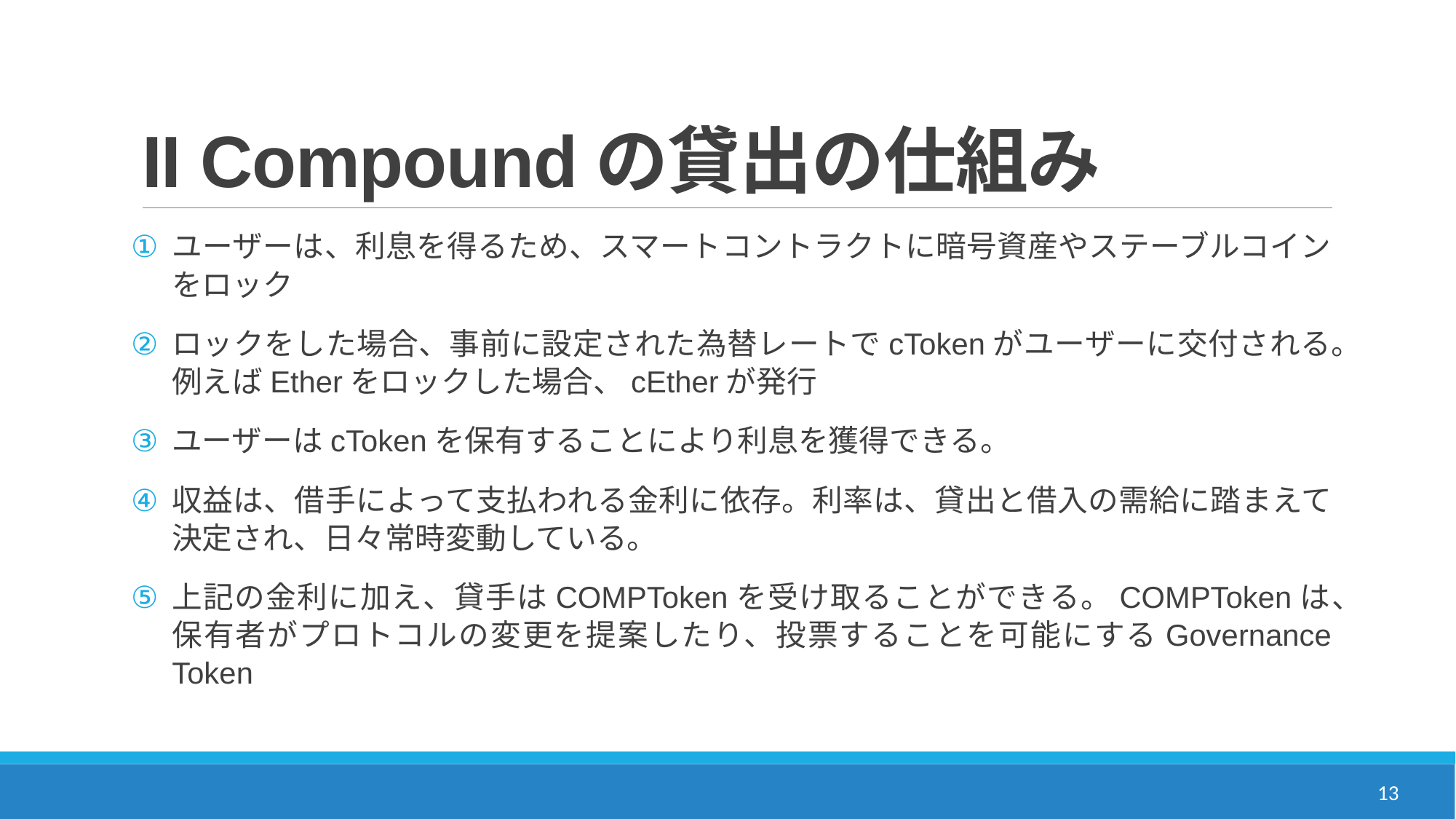

# II Compoundの貸出の仕組み
ユーザーは、利息を得るため、スマートコントラクトに暗号資産やステーブルコインをロック
ロックをした場合、事前に設定された為替レートでcTokenがユーザーに交付される。例えばEtherをロックした場合、cEtherが発行
ユーザーはcTokenを保有することにより利息を獲得できる。
収益は、借手によって支払われる金利に依存。利率は、貸出と借入の需給に踏まえて決定され、日々常時変動している。
上記の金利に加え、貸手はCOMPTokenを受け取ることができる。COMPTokenは、保有者がプロトコルの変更を提案したり、投票することを可能にするGovernance Token
13